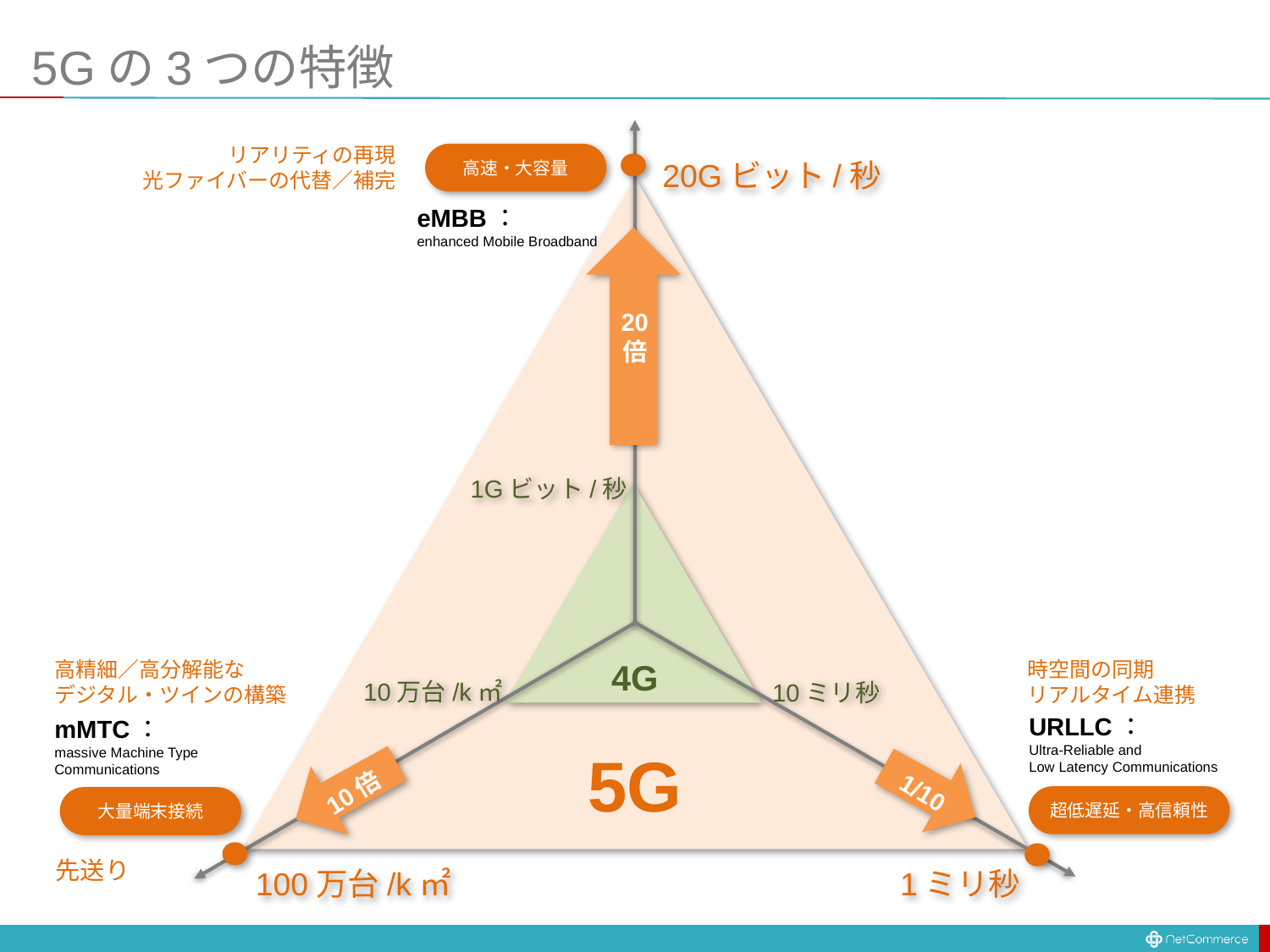

# 5Gの3つの特徴
リアリティの再現
光ファイバーの代替／補完
20Gビット/秒
高速・大容量

eMBB：
enhanced Mobile Broadband

20
倍
1Gビット/秒

4G
時空間の同期
リアルタイム連携
高精細／高分解能な
デジタル・ツインの構築
10万台/k㎡
10ミリ秒
URLLC：
Ultra-Reliable and
Low Latency Communications
mMTC：
massive Machine Type
Communications

5G

1/10
10倍
超低遅延・高信頼性
大量端末接続

1ミリ秒
先送り
100万台/k㎡